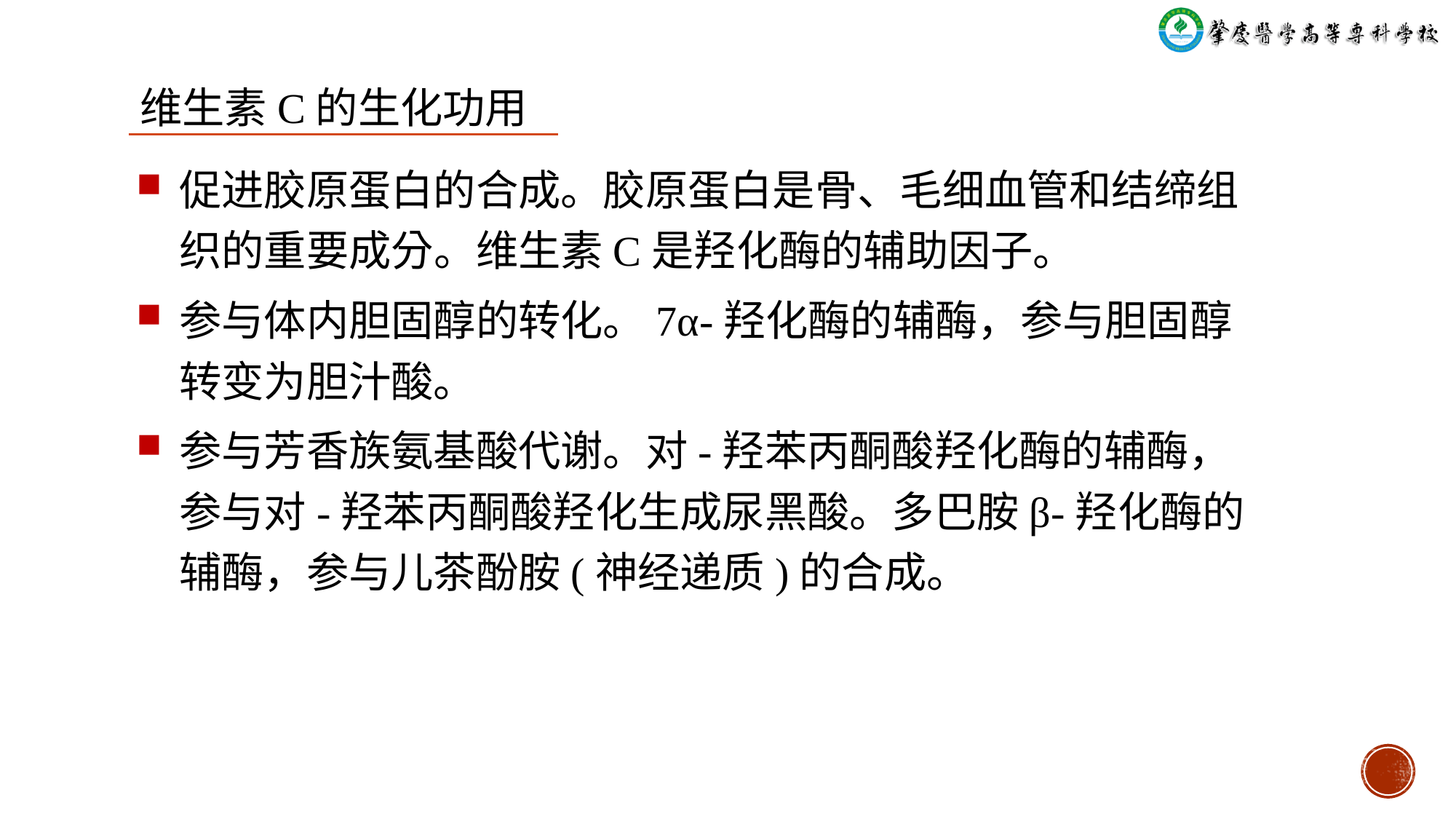

维生素C的生化功用
促进胶原蛋白的合成。胶原蛋白是骨、毛细血管和结缔组织的重要成分。维生素C是羟化酶的辅助因子。
参与体内胆固醇的转化。7α-羟化酶的辅酶，参与胆固醇转变为胆汁酸。
参与芳香族氨基酸代谢。对-羟苯丙酮酸羟化酶的辅酶，参与对-羟苯丙酮酸羟化生成尿黑酸。多巴胺β-羟化酶的辅酶，参与儿茶酚胺(神经递质)的合成。